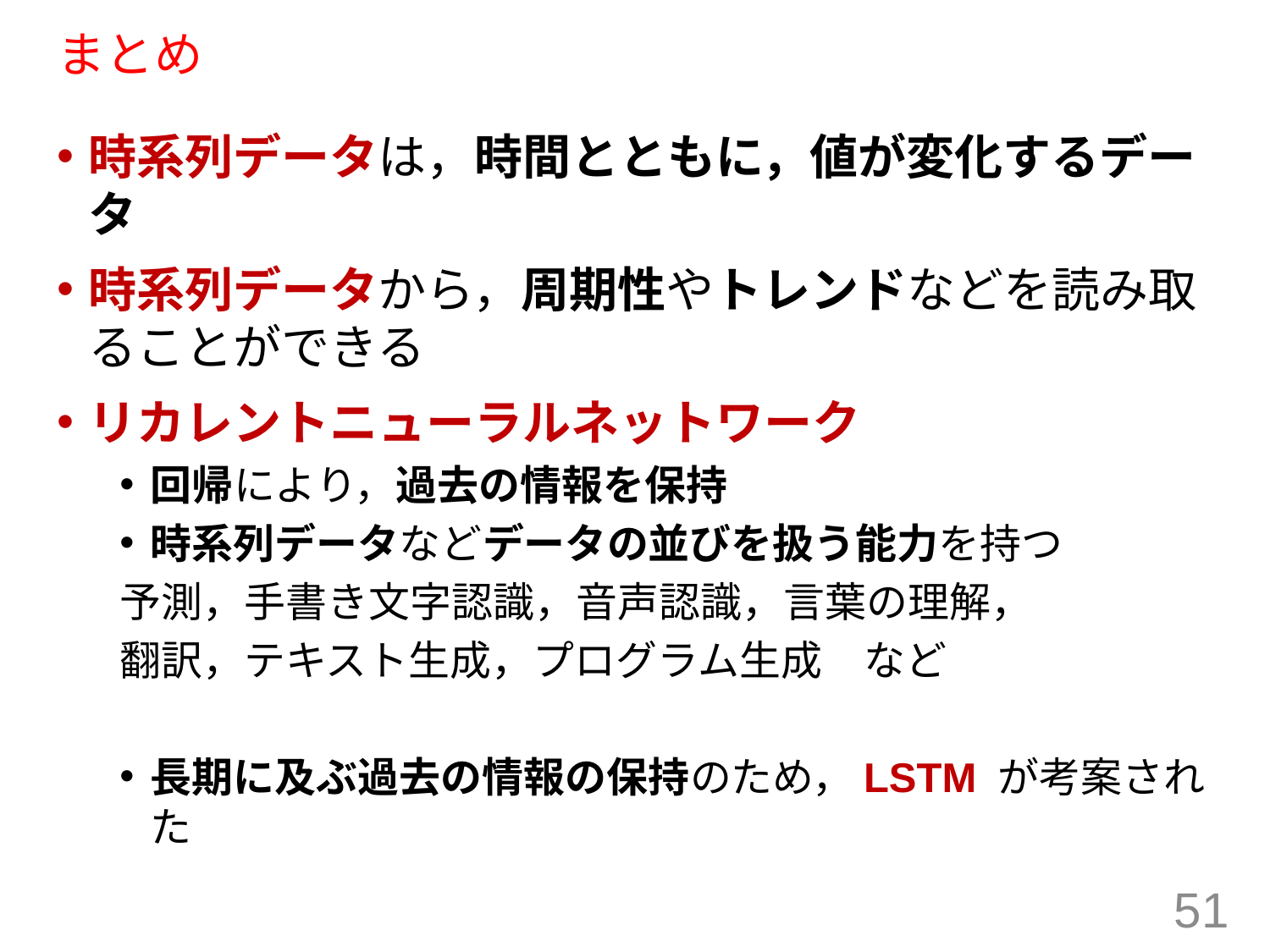

# まとめ
時系列データは，時間とともに，値が変化するデータ
時系列データから，周期性やトレンドなどを読み取ることができる
リカレントニューラルネットワーク
回帰により，過去の情報を保持
時系列データなどデータの並びを扱う能力を持つ
	予測，手書き文字認識，音声認識，言葉の理解，
	翻訳，テキスト生成，プログラム生成　など

長期に及ぶ過去の情報の保持のため，LSTM が考案された

51